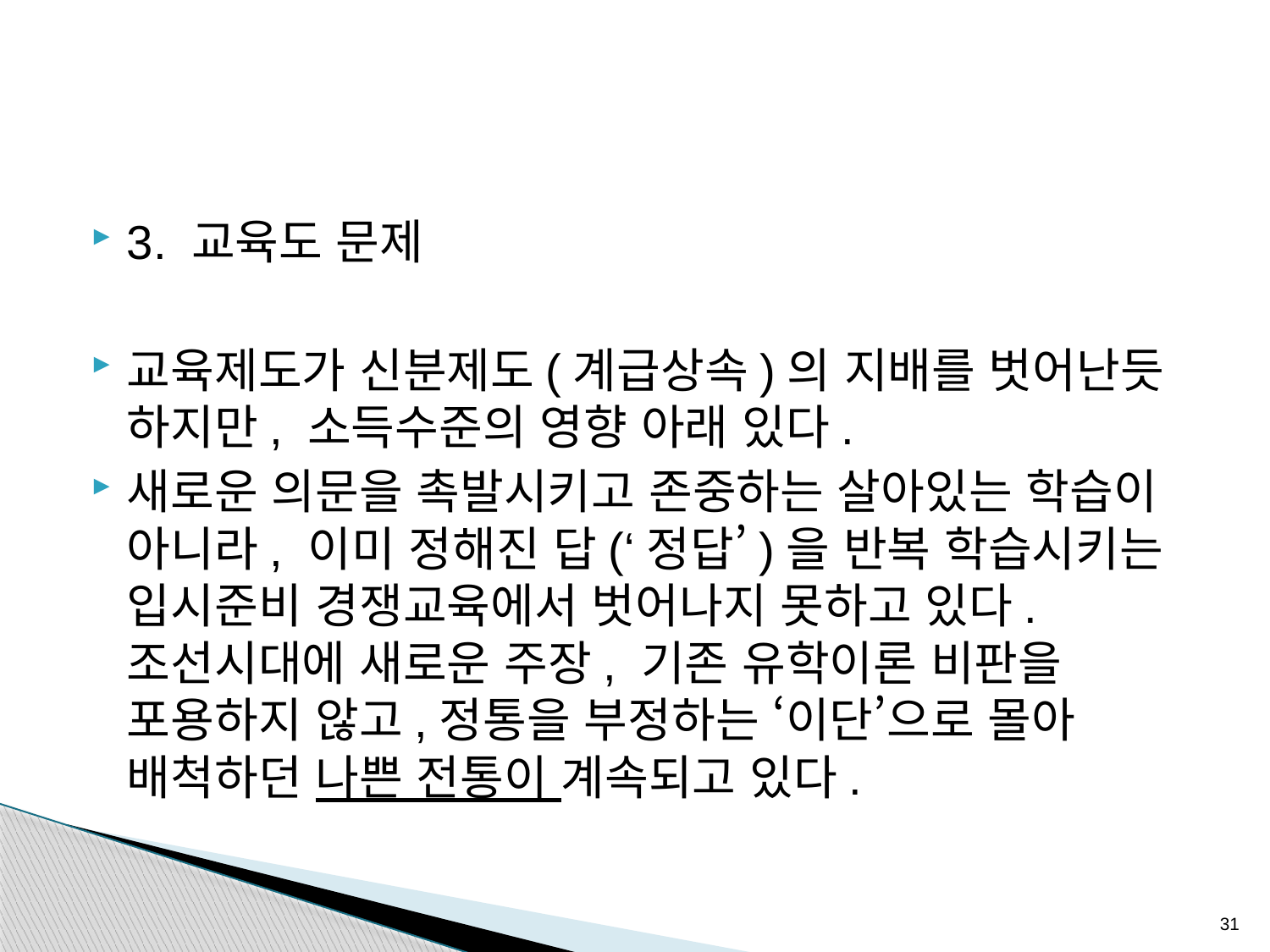

#
3. 교육도 문제

교육제도가 신분제도(계급상속)의 지배를 벗어난듯 하지만, 소득수준의 영향 아래 있다.
새로운 의문을 촉발시키고 존중하는 살아있는 학습이 아니라, 이미 정해진 답(‘정답’)을 반복 학습시키는 입시준비 경쟁교육에서 벗어나지 못하고 있다. 조선시대에 새로운 주장, 기존 유학이론 비판을 포용하지 않고,정통을 부정하는 ‘이단’으로 몰아 배척하던 나쁜 전통이 계속되고 있다.
31